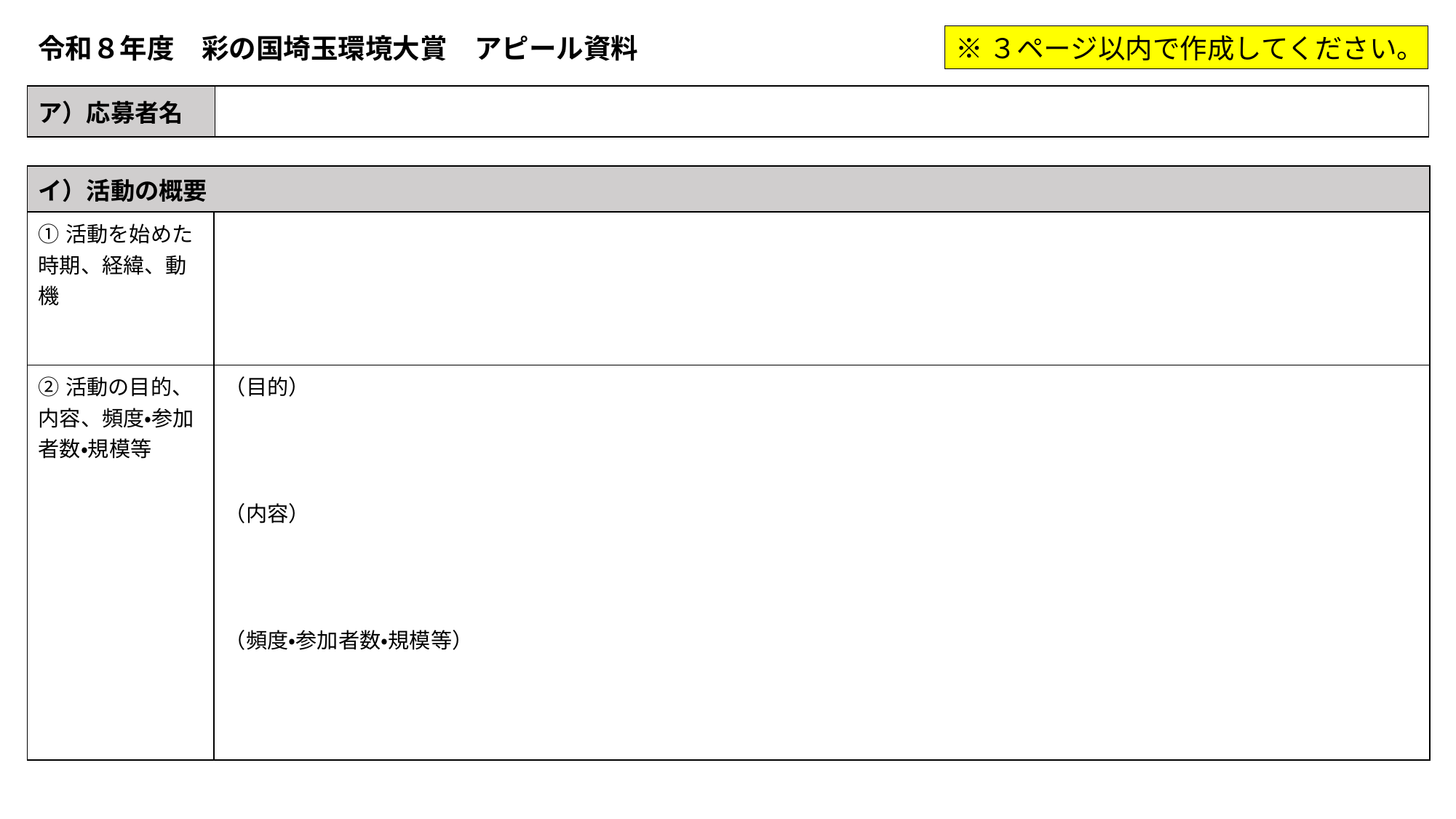

令和８年度　彩の国埼玉環境大賞　アピール資料
※３ページ以内で作成してください。
| ア）応募者名 |  |
| --- | --- |
| イ）活動の概要 |  |
| --- | --- |
| ①活動を始めた時期、経緯、動機 |  |
| ②活動の目的、内容、頻度・参加者数・規模等 | （目的） （内容） （頻度・参加者数・規模等） |